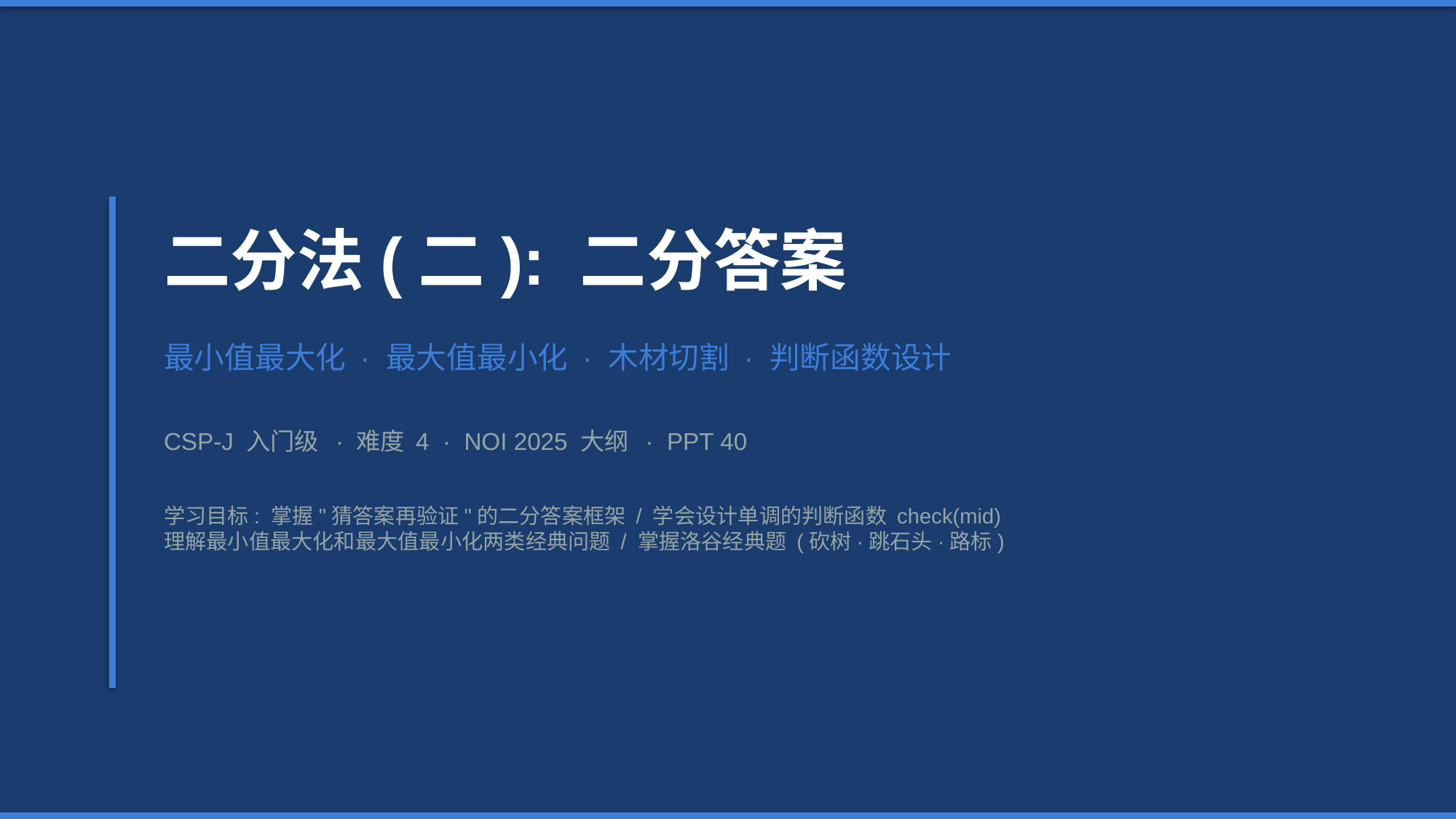

二分法(二): 二分答案
最小值最大化 · 最大值最小化 · 木材切割 · 判断函数设计
CSP-J 入门级  · 难度 4  ·  NOI 2025 大纲  ·  PPT 40
学习目标: 掌握"猜答案再验证"的二分答案框架 / 学会设计单调的判断函数 check(mid)
理解最小值最大化和最大值最小化两类经典问题 / 掌握洛谷经典题 (砍树·跳石头·路标)